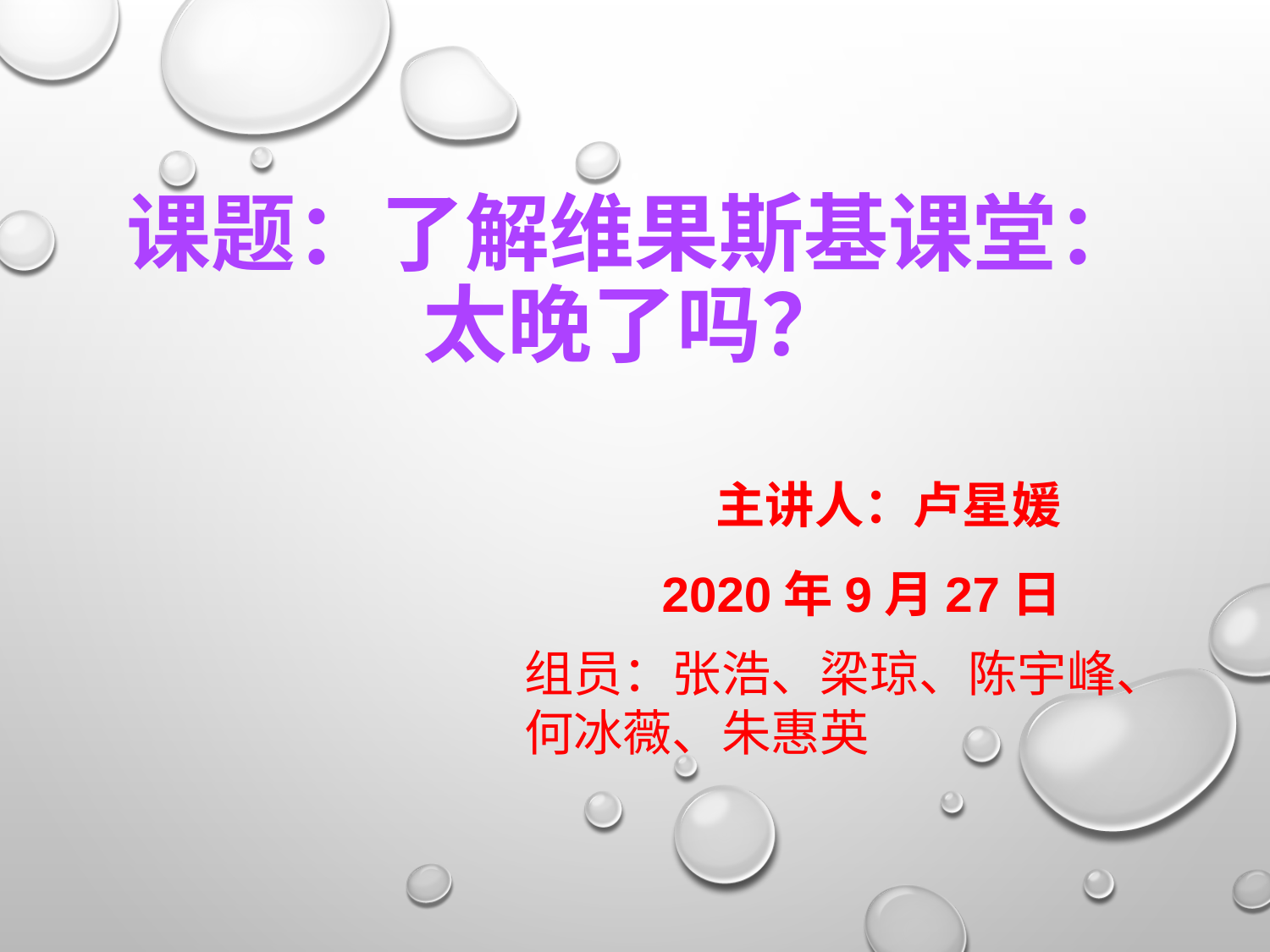

# 课题：了解维果斯基课堂： 太晚了吗？
主讲人：卢星媛
2020年9月27日
组员：张浩、梁琼、陈宇峰、何冰薇、朱惠英